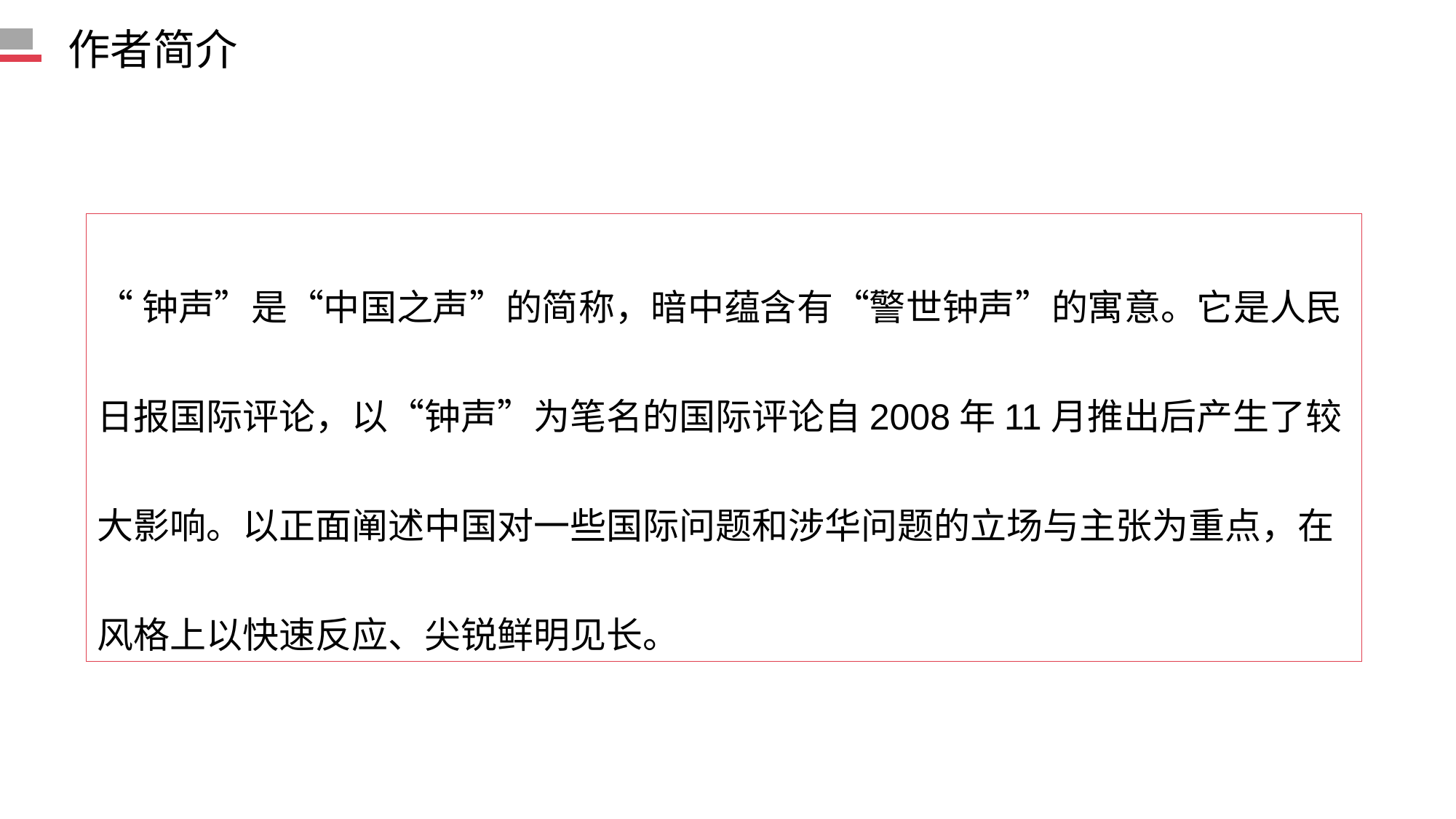

作者简介

“钟声”是“中国之声”的简称，暗中蕴含有“警世钟声”的寓意。它是人民日报国际评论，以“钟声”为笔名的国际评论自2008年11月推出后产生了较大影响。以正面阐述中国对一些国际问题和涉华问题的立场与主张为重点，在风格上以快速反应、尖锐鲜明见长。